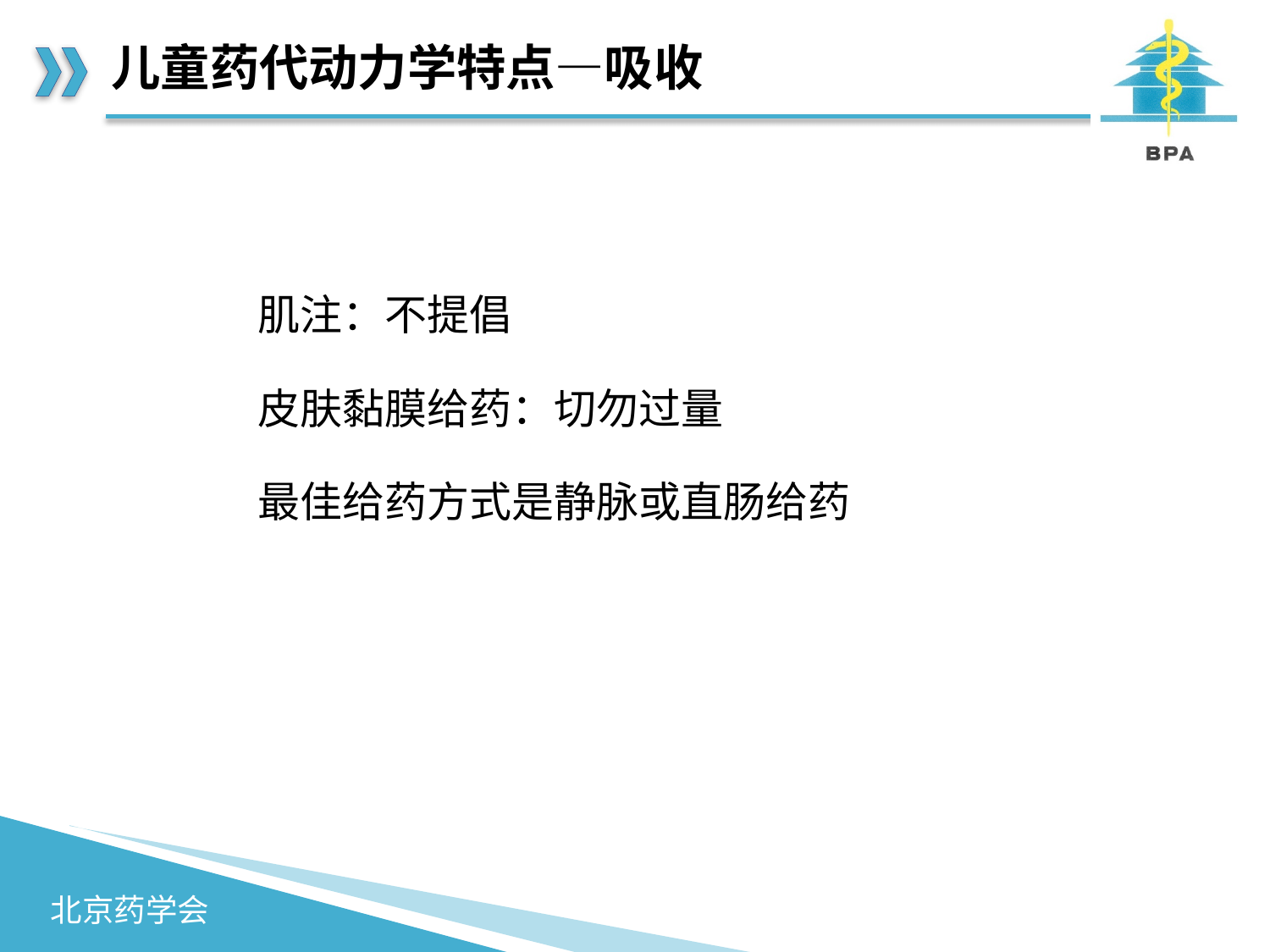

# 儿童药代动力学特点—吸收
肌注：不提倡
皮肤黏膜给药：切勿过量
最佳给药方式是静脉或直肠给药